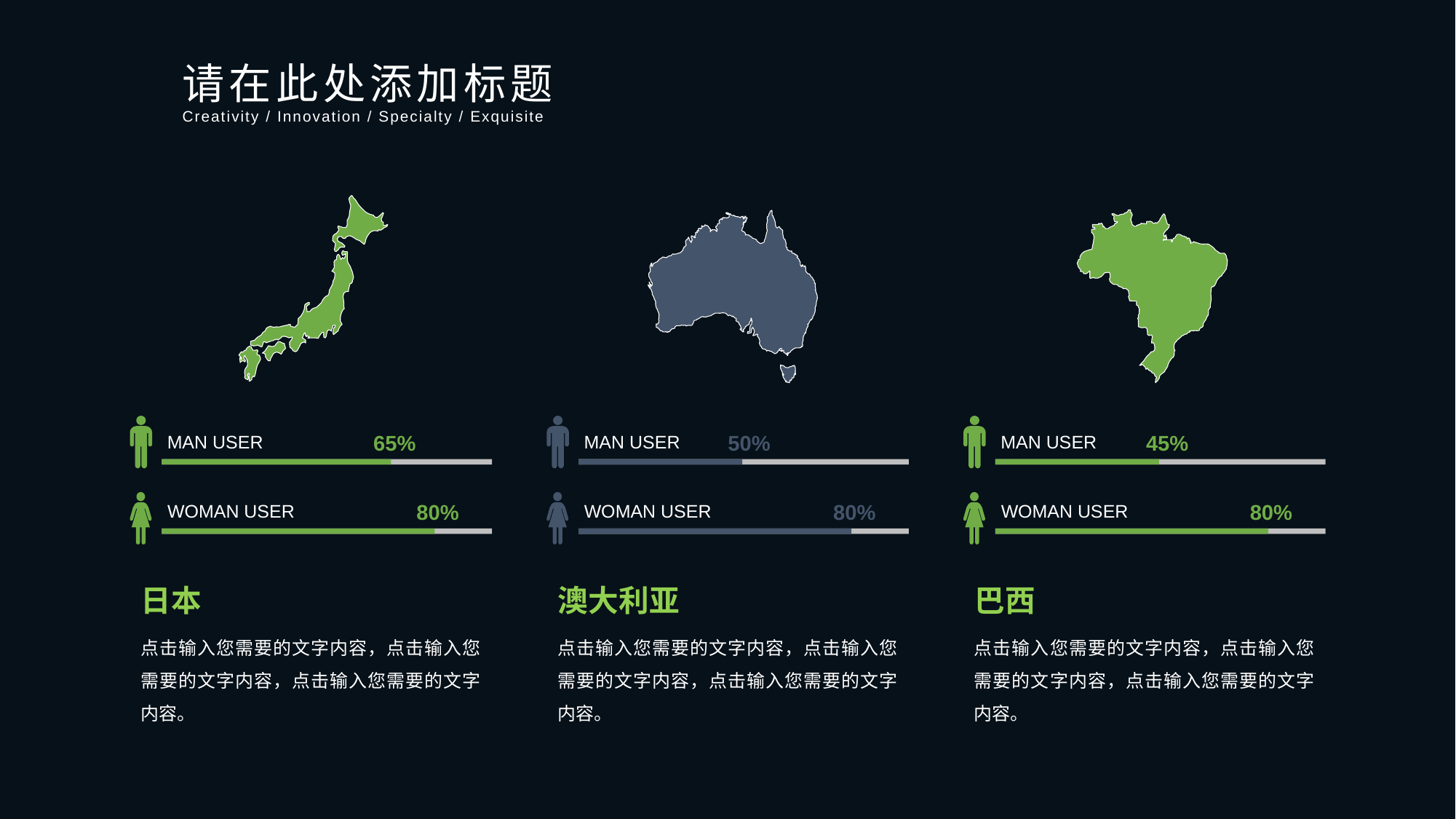

请在此处添加标题
Creativity / Innovation / Specialty / Exquisite

65%
50%
45%
MAN USER
MAN USER
MAN USER

80%
80%
80%
WOMAN USER
WOMAN USER
WOMAN USER

日本
澳大利亚
巴西
点击输入您需要的文字内容，点击输入您需要的文字内容，点击输入您需要的文字内容。
点击输入您需要的文字内容，点击输入您需要的文字内容，点击输入您需要的文字内容。
点击输入您需要的文字内容，点击输入您需要的文字内容，点击输入您需要的文字内容。